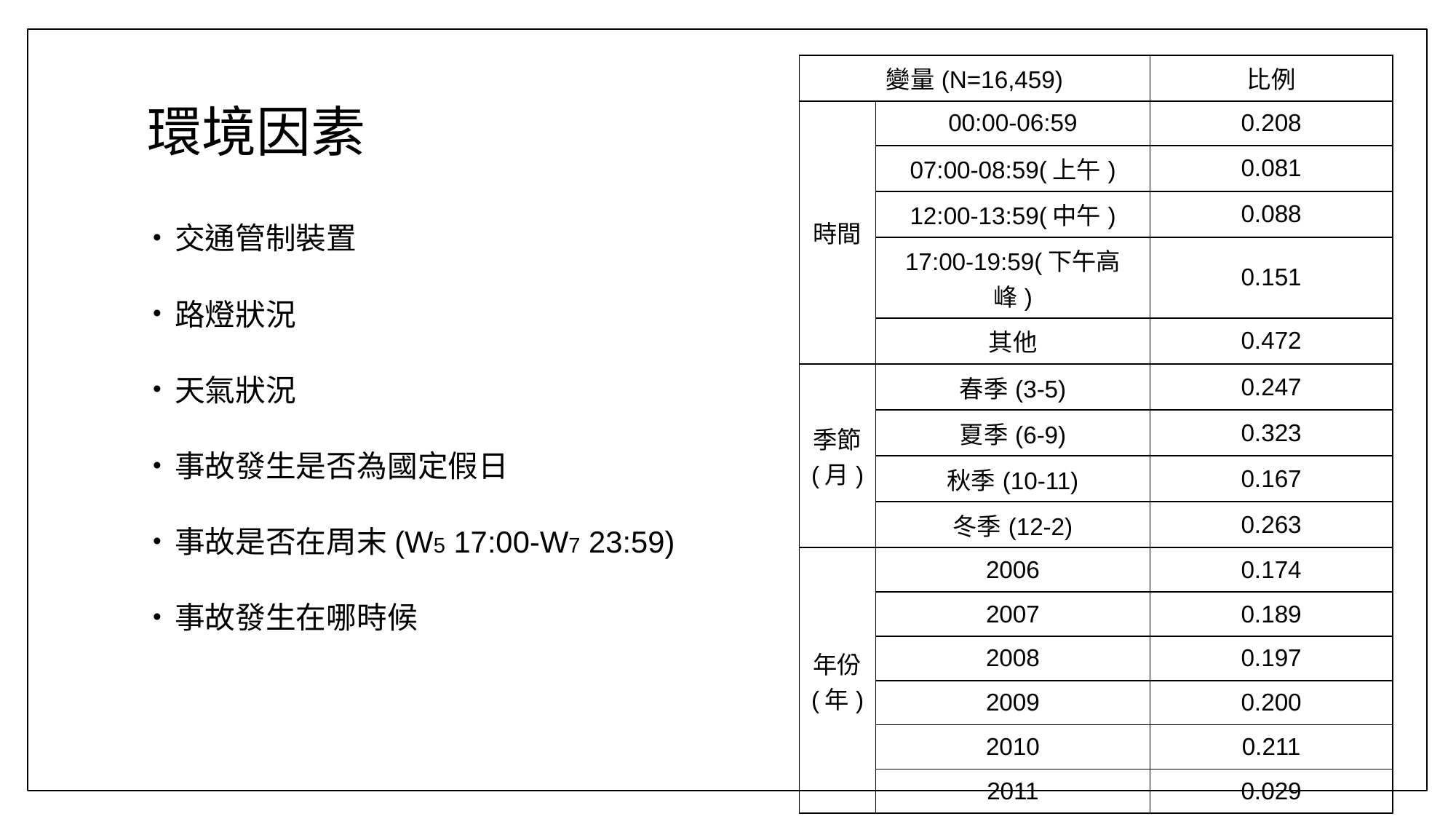

| 變量(N=16,459) |  | 比例 |
| --- | --- | --- |
| 時間 | 00:00-06:59 | 0.208 |
|  | 07:00-08:59(上午) | 0.081 |
|  | 12:00-13:59(中午) | 0.088 |
|  | 17:00-19:59(下午高峰) | 0.151 |
|  | 其他 | 0.472 |
| 季節 (月) | 春季(3-5) | 0.247 |
|  | 夏季(6-9) | 0.323 |
|  | 秋季(10-11) | 0.167 |
|  | 冬季(12-2) | 0.263 |
| 年份 (年) | 2006 | 0.174 |
|  | 2007 | 0.189 |
|  | 2008 | 0.197 |
|  | 2009 | 0.200 |
|  | 2010 | 0.211 |
|  | 2011 | 0.029 |
# 環境因素
交通管制裝置
路燈狀況
天氣狀況
事故發生是否為國定假日
事故是否在周末(W5 17:00-W7 23:59)
事故發生在哪時候